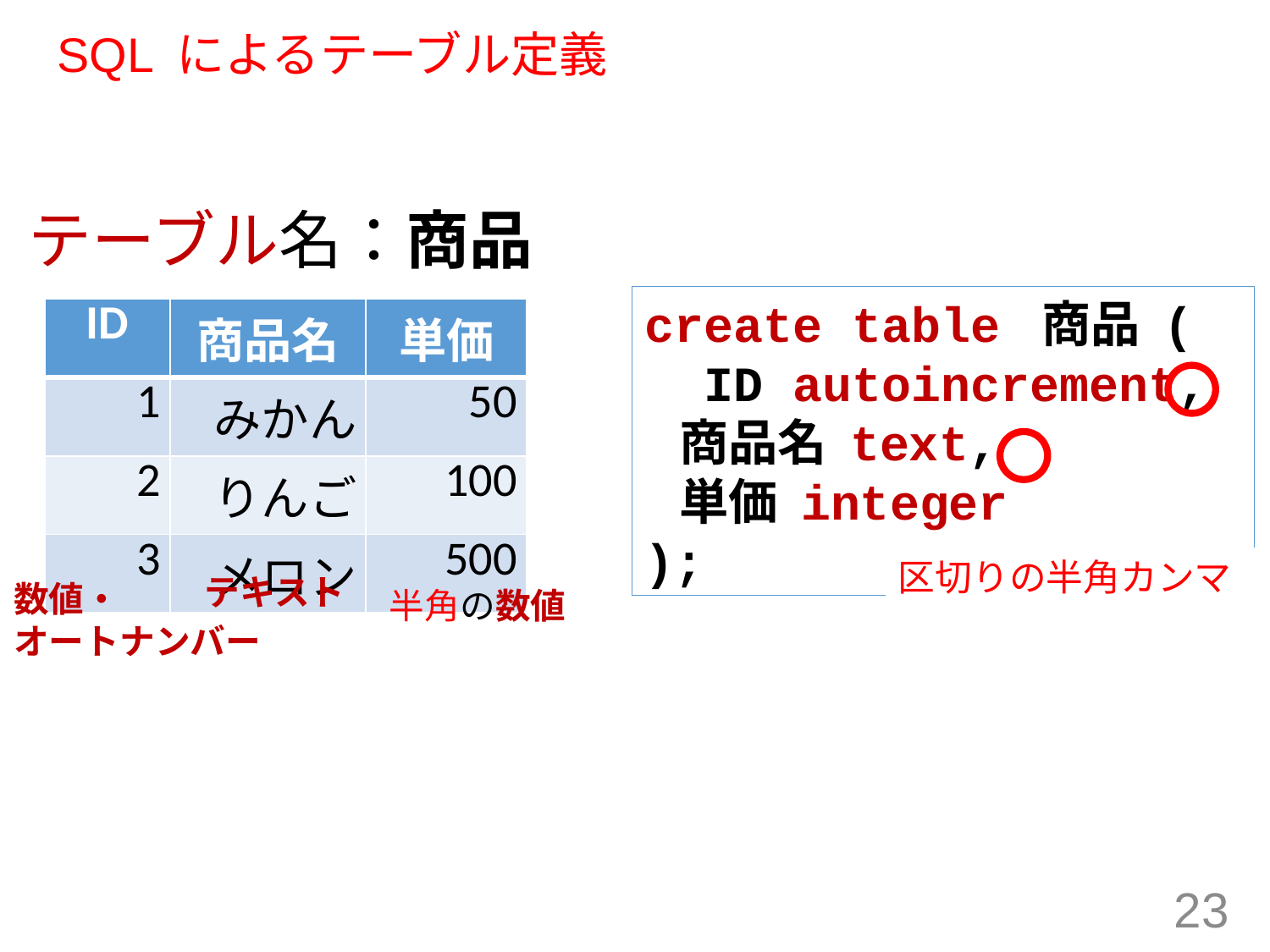

# SQL によるテーブル定義
テーブル名：商品
create table 商品 (
  ID autoincrement,
  商品名 text,
  単価 integer
);
| ID | 商品名 | 単価 |
| --- | --- | --- |
| 1 | みかん | 50 |
| 2 | りんご | 100 |
| 3 | メロン | 500 |

区切りの半角カンマ
テキスト
数値・
オートナンバー
半角の数値
23